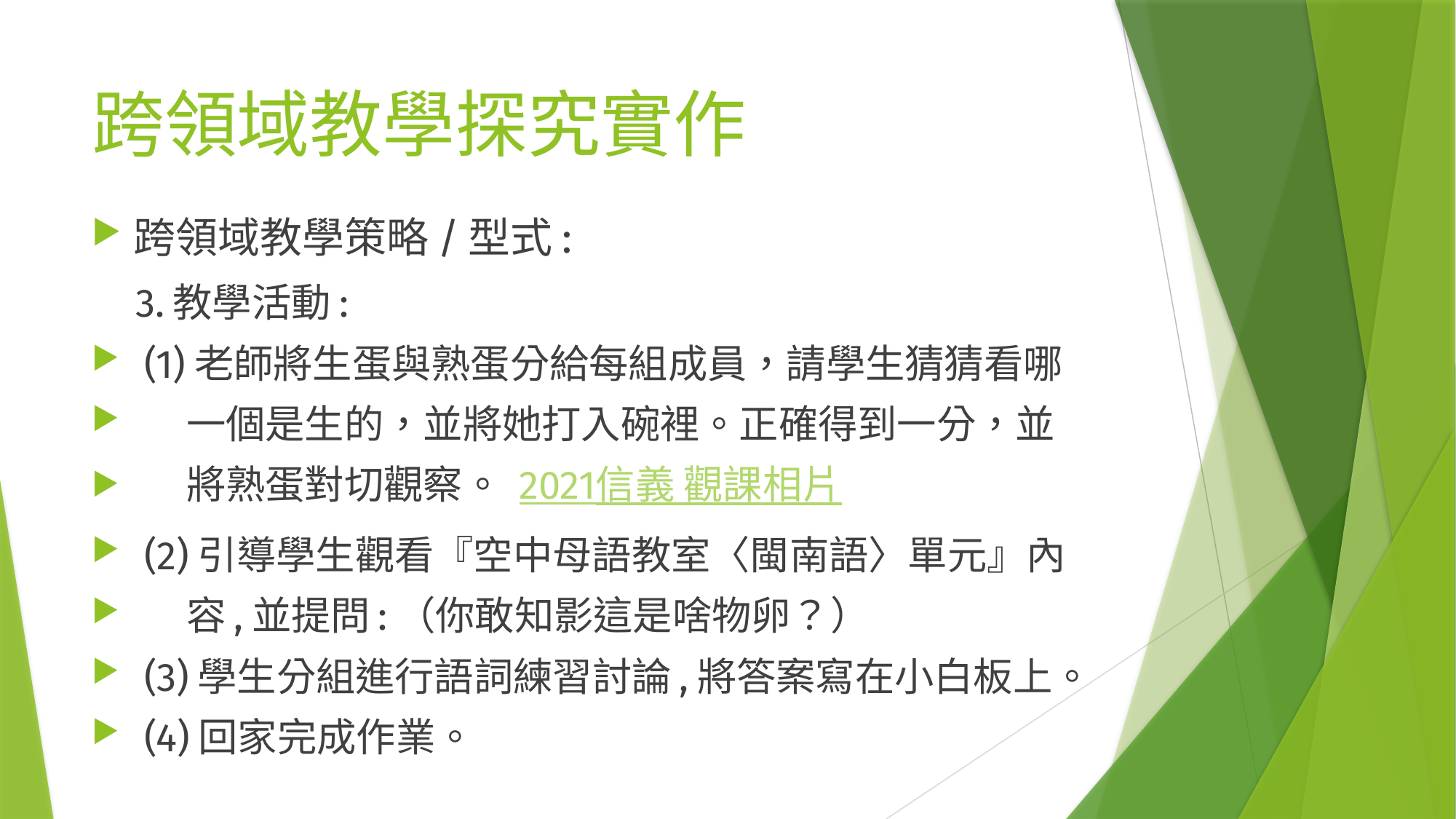

# 跨領域教學探究實作
跨領域教學策略/型式:
    3.教學活動:
 (1)老師將生蛋與熟蛋分給每組成員，請學生猜猜看哪
     一個是生的，並將她打入碗裡。正確得到一分，並
     將熟蛋對切觀察。 2021信義 觀課相片
 (2)引導學生觀看『空中母語教室〈閩南語〉單元』內
     容,並提問:（你敢知影這是啥物卵？）
 (3)學生分組進行語詞練習討論,將答案寫在小白板上。
 (4)回家完成作業。